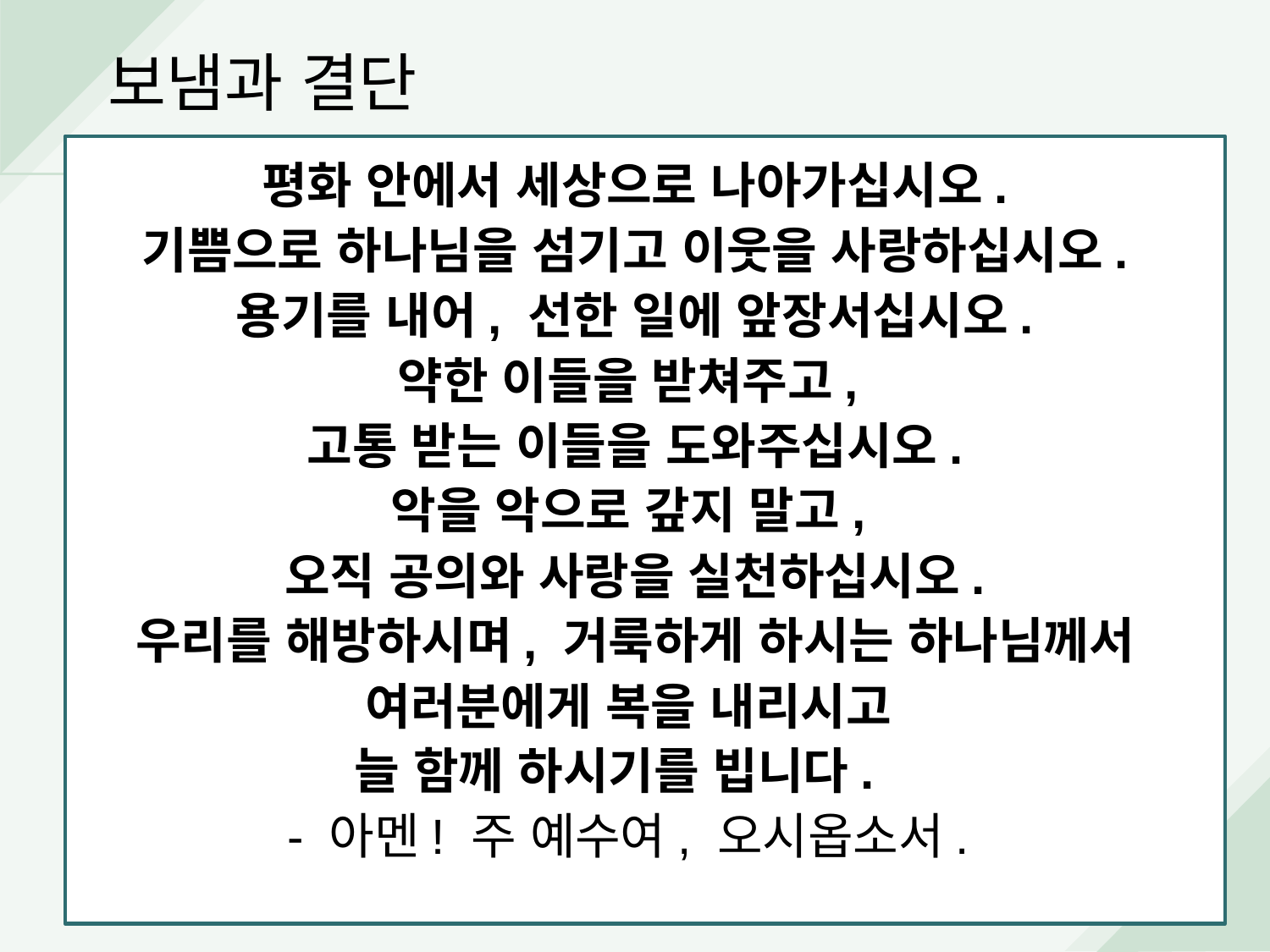

보냄과 결단

평화 안에서 세상으로 나아가십시오.
기쁨으로 하나님을 섬기고 이웃을 사랑하십시오.
용기를 내어, 선한 일에 앞장서십시오.
약한 이들을 받쳐주고,
고통 받는 이들을 도와주십시오.
악을 악으로 갚지 말고,
오직 공의와 사랑을 실천하십시오.
우리를 해방하시며, 거룩하게 하시는 하나님께서
여러분에게 복을 내리시고
늘 함께 하시기를 빕니다.
- 아멘! 주 예수여, 오시옵소서.